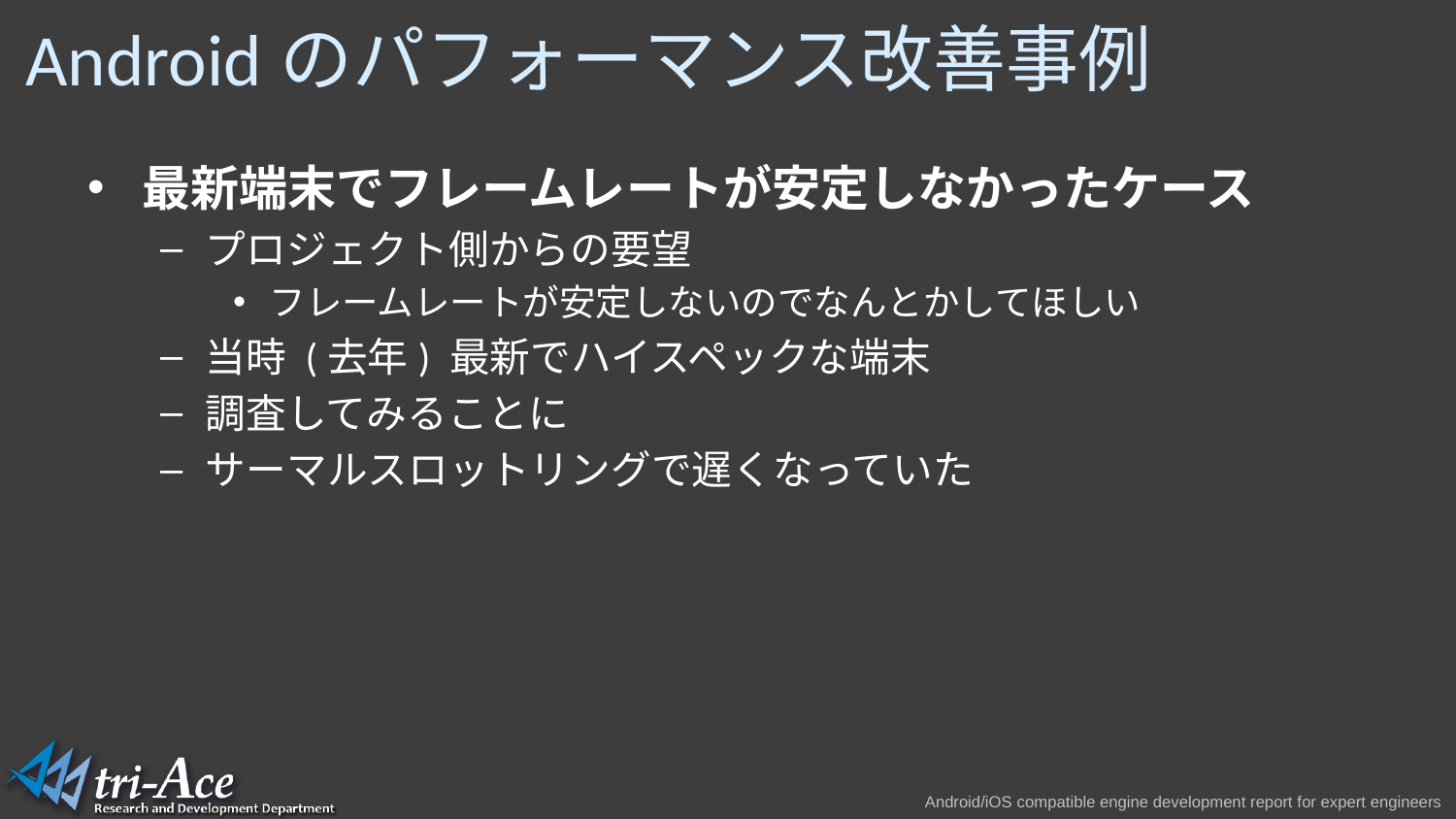

# Androidのパフォーマンス改善事例
最新端末でフレームレートが安定しなかったケース
プロジェクト側からの要望
フレームレートが安定しないのでなんとかしてほしい
当時 (去年) 最新でハイスペックな端末
調査してみることに
サーマルスロットリングで遅くなっていた